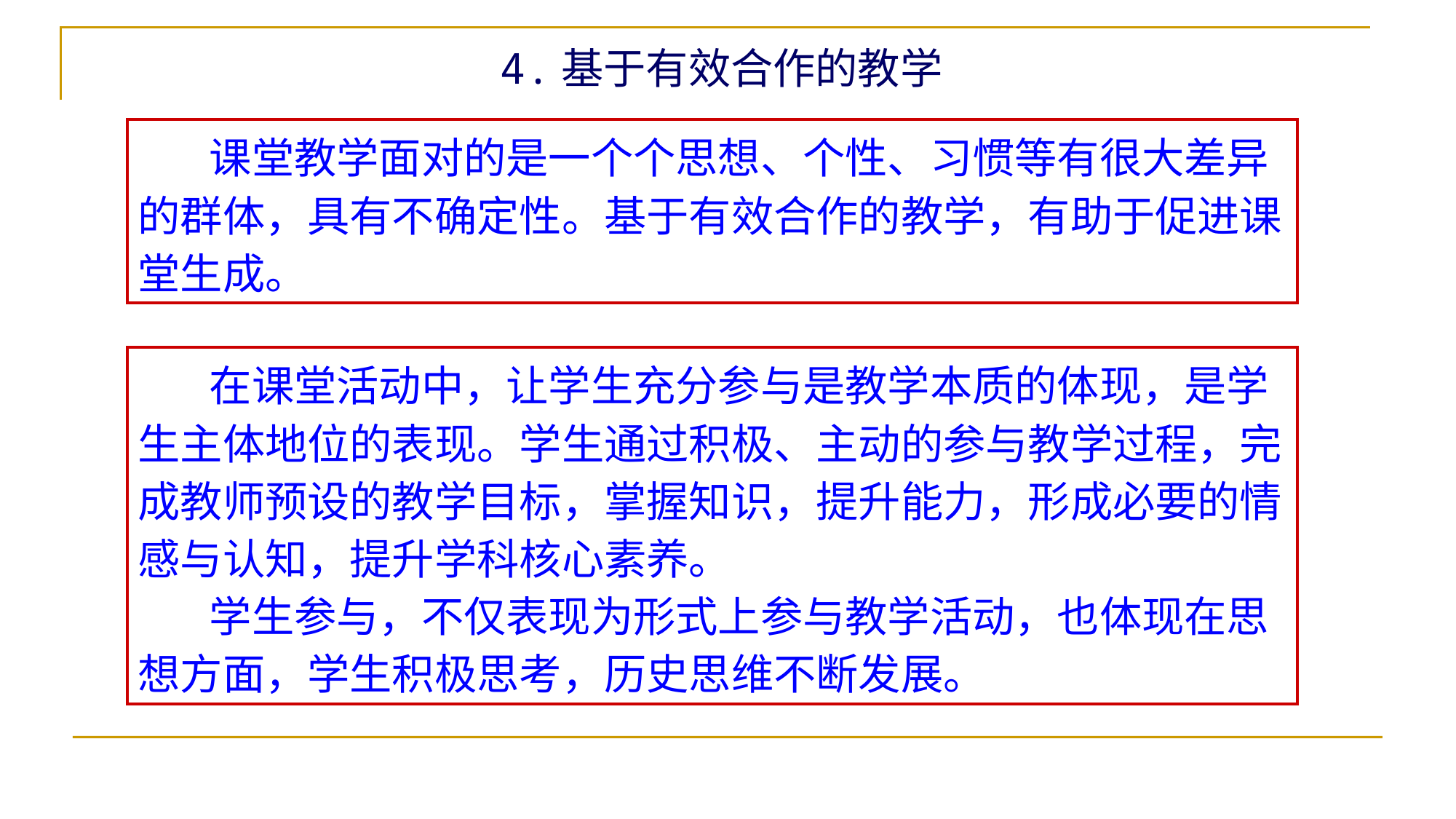

4.基于有效合作的教学
  课堂教学面对的是一个个思想、个性、习惯等有很大差异的群体，具有不确定性。基于有效合作的教学，有助于促进课堂生成。
  在课堂活动中，让学生充分参与是教学本质的体现，是学生主体地位的表现。学生通过积极、主动的参与教学过程，完成教师预设的教学目标，掌握知识，提升能力，形成必要的情感与认知，提升学科核心素养。
  学生参与，不仅表现为形式上参与教学活动，也体现在思想方面，学生积极思考，历史思维不断发展。